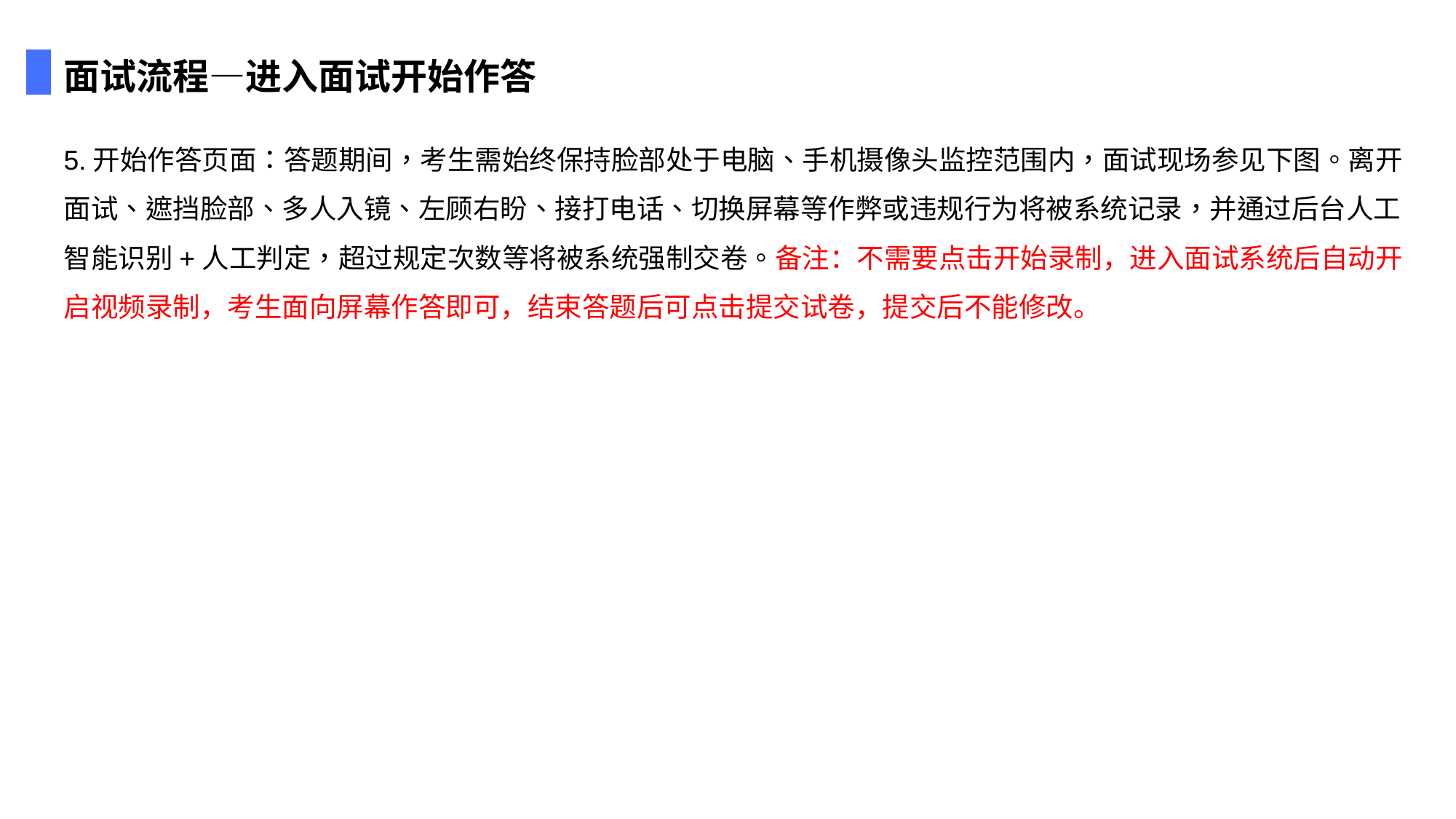

面试流程—进入面试开始作答
5.开始作答页面：答题期间，考生需始终保持脸部处于电脑、手机摄像头监控范围内，面试现场参见下图。离开面试、遮挡脸部、多人入镜、左顾右盼、接打电话、切换屏幕等作弊或违规行为将被系统记录，并通过后台人工智能识别+人工判定，超过规定次数等将被系统强制交卷。备注：不需要点击开始录制，进入面试系统后自动开启视频录制，考生面向屏幕作答即可，结束答题后可点击提交试卷，提交后不能修改。